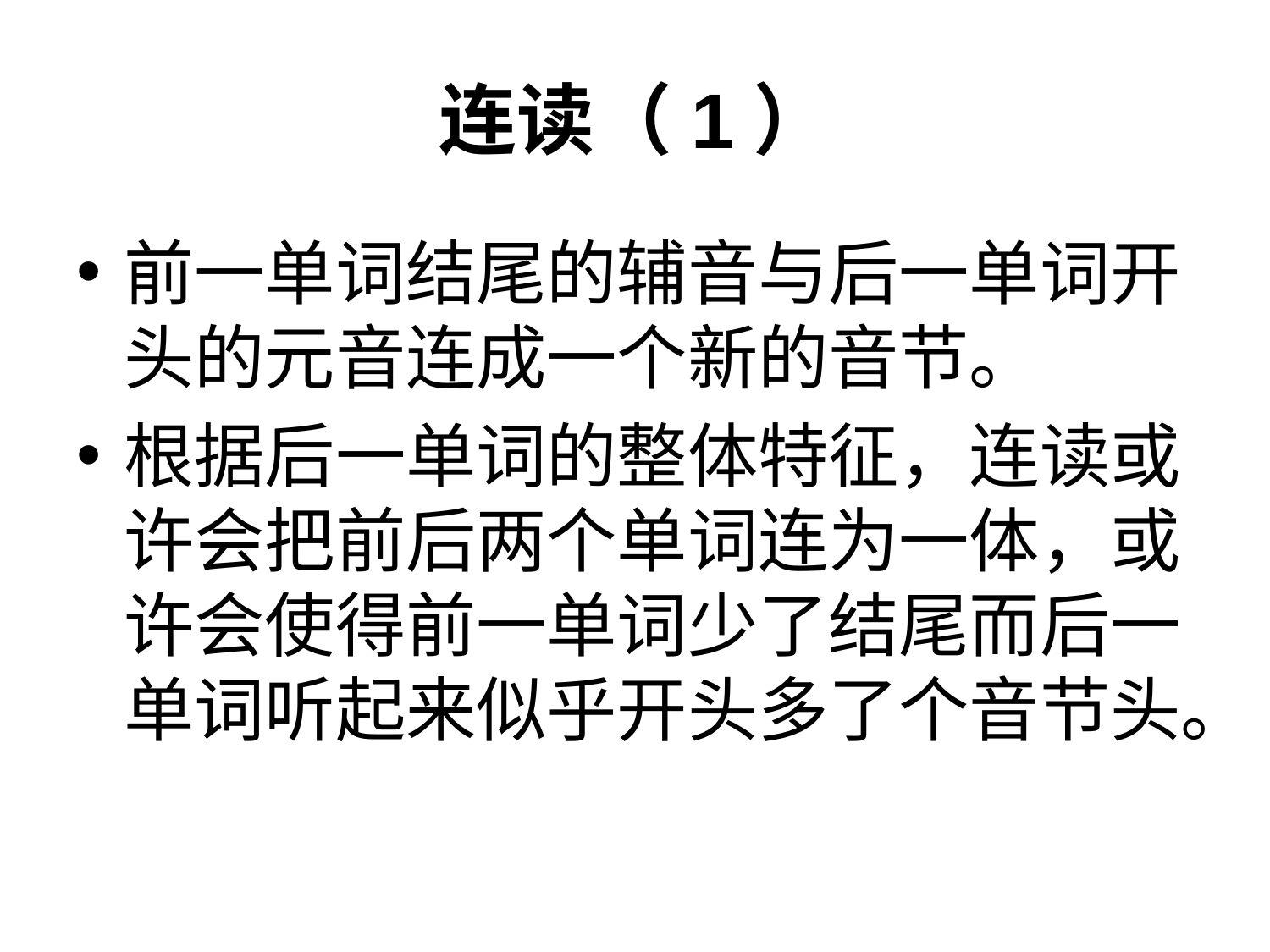

# 连读（1）
前一单词结尾的辅音与后一单词开头的元音连成一个新的音节。
根据后一单词的整体特征，连读或许会把前后两个单词连为一体，或许会使得前一单词少了结尾而后一单词听起来似乎开头多了个音节头。